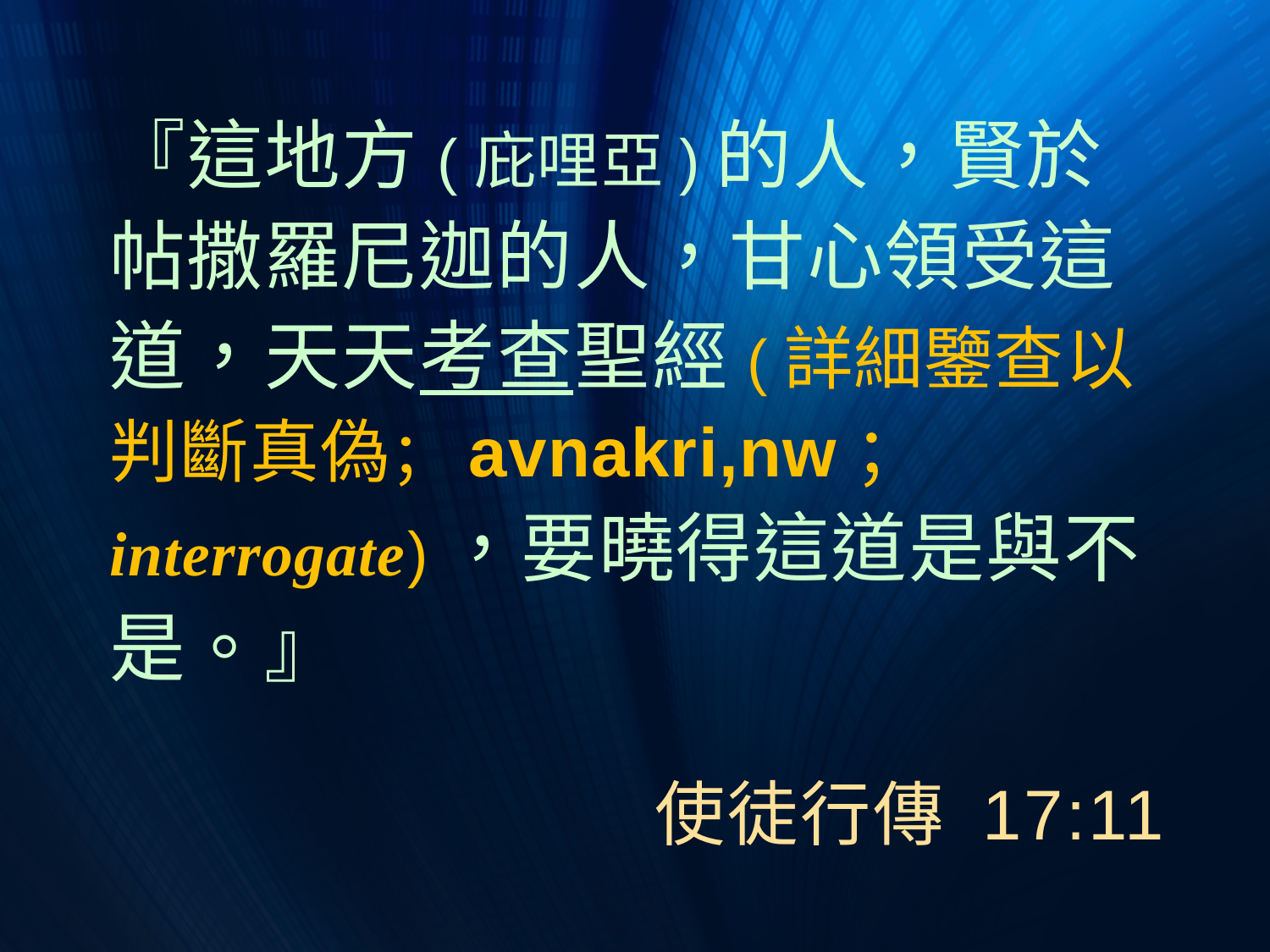

# 『這地方(庇哩亞)的人，賢於帖撒羅尼迦的人，甘心領受這道，天天考查聖經(詳細鑒查以判斷真偽；avnakri,nw；interrogate)，要曉得這道是與不是。』
使徒行傳 17:11